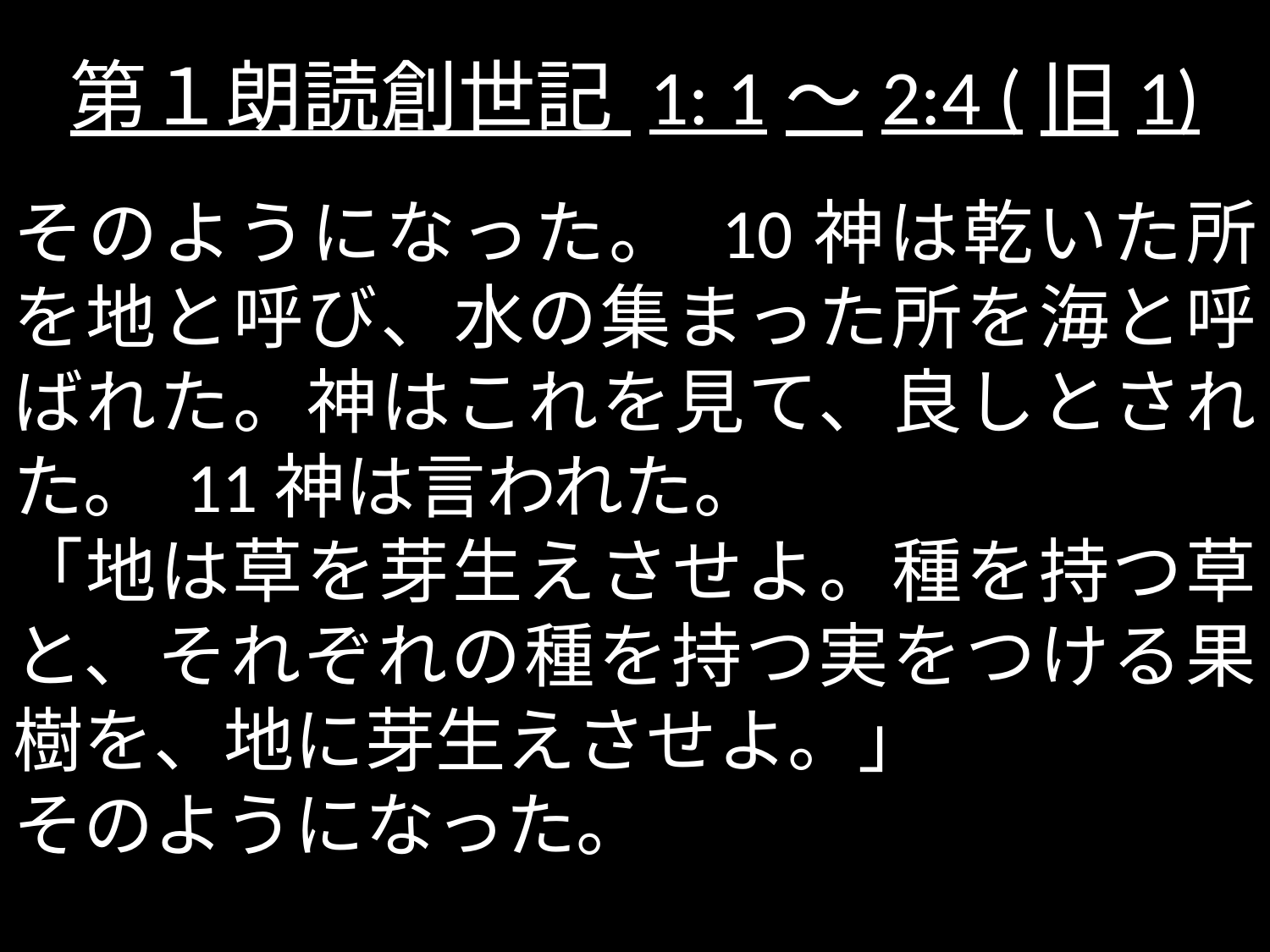

# 第１朗読創世記 1: 1～2:4 (旧1)
そのようになった。 10神は乾いた所を地と呼び、水の集まった所を海と呼ばれた。神はこれを見て、良しとされた。 11神は言われた。
「地は草を芽生えさせよ。種を持つ草と、それぞれの種を持つ実をつける果樹を、地に芽生えさせよ。」
そのようになった。